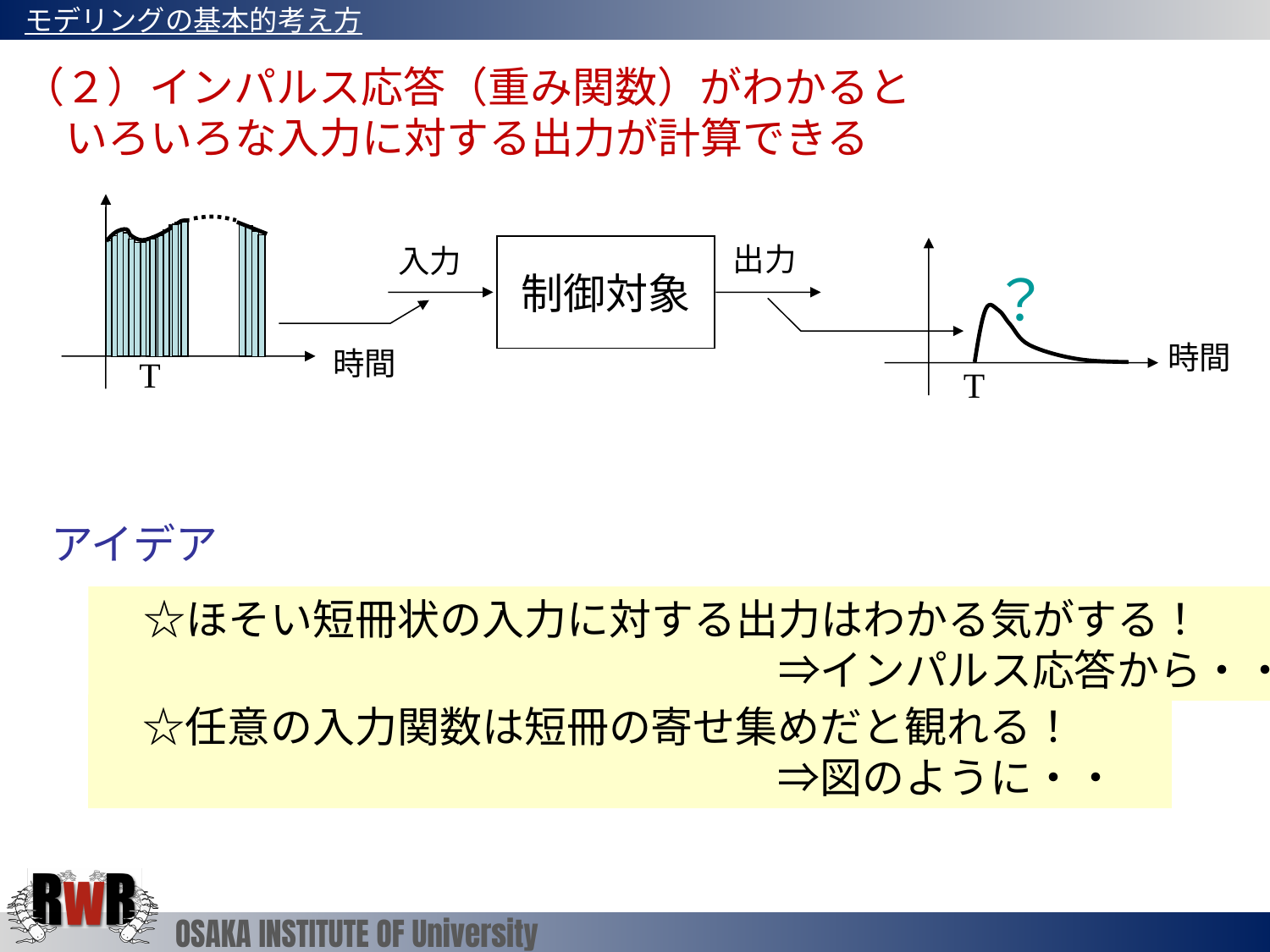

モデリングの基本的考え方
（２）インパルス応答（重み関数）がわかると
いろいろな入力に対する出力が計算できる

出力

入力

制御対象

T
T

？

時間
時間

アイデア
　☆ほそい短冊状の入力に対する出力はわかる気がする！
　　　　　　　　　　　　　　　　⇒インパルス応答から・・
　☆任意の入力関数は短冊の寄せ集めだと観れる！
　　　　　　　　　　　　　　　　⇒図のように・・